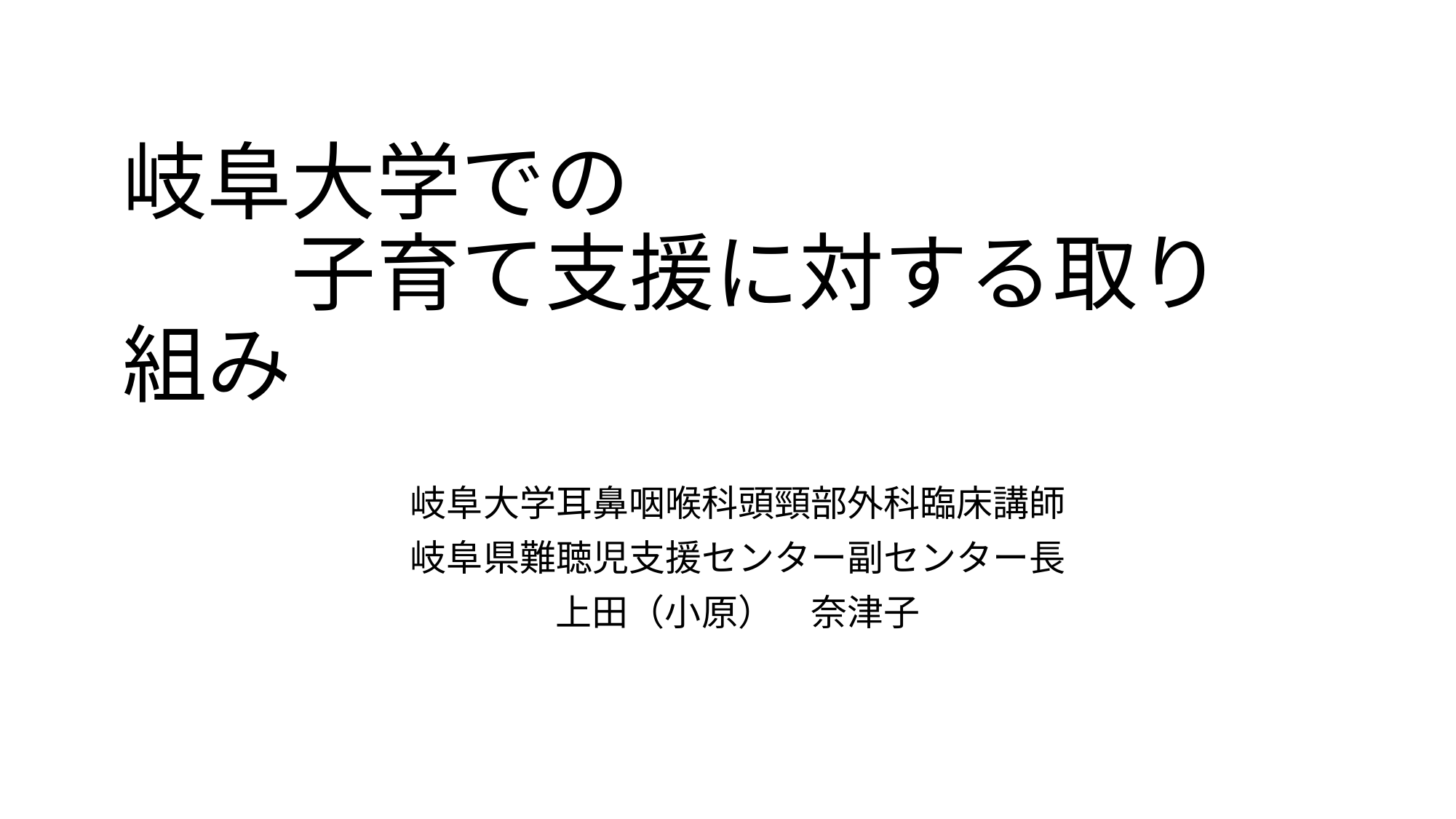

# 岐阜大学での 　　子育て支援に対する取り組み
岐阜大学耳鼻咽喉科頭頸部外科臨床講師
岐阜県難聴児支援センター副センター長
上田（小原）　奈津子